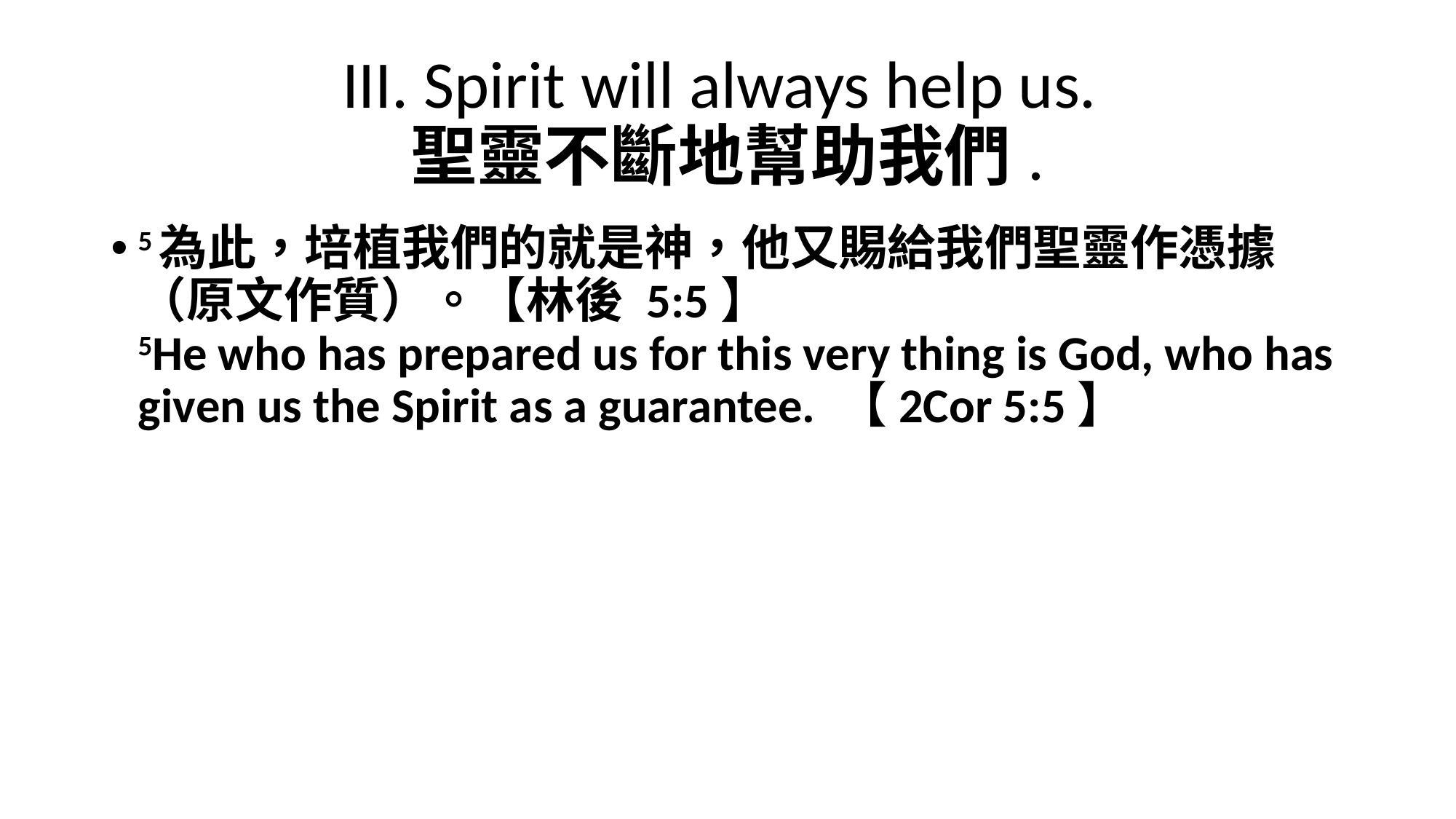

# III. Spirit will always help us. 聖靈不斷地幫助我們.
5為此，培植我們的就是神，他又賜給我們聖靈作憑據（原文作質）。【林後 5:5】
5He who has prepared us for this very thing is God, who has given us the Spirit as a guarantee. 【2Cor 5:5】